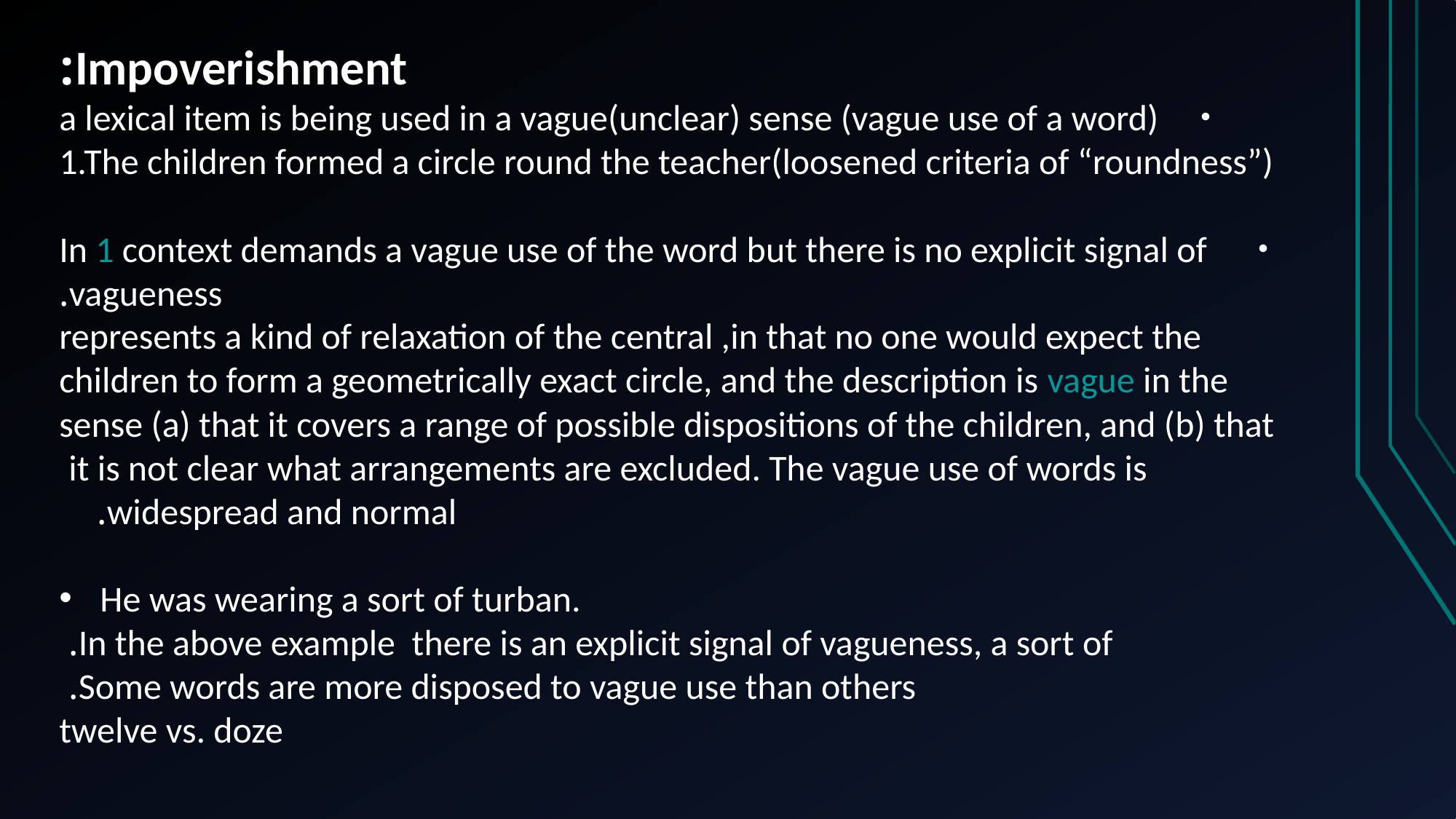

Impoverishment:
・   a lexical item is being used in a vague(unclear) sense (vague use of a word)
1.The children formed a circle round the teacher(loosened criteria of “roundness”)

・    In 1 context demands a vague use of the word but there is no explicit signal of vagueness.
 represents a kind of relaxation of the central ,in that no one would expect the children to form a geometrically exact circle, and the description is vague in the sense (a) that it covers a range of possible dispositions of the children, and (b) that it is not clear what arrangements are excluded. The vague use of words is
widespread and normal.

He was wearing a sort of turban.
In the above example  there is an explicit signal of vagueness, a sort of.
Some words are more disposed to vague use than others.
twelve vs. doze

The effect of context is not always to enrich: it may also impoverish, if it makes clear that a lexical item is being used in a vague sense. Compare the following:
(34) The draughtsman carefully drew a circle. (35) The children formed a circle round the teacher.
It is clear that the use of circle in (34) is in some sense the core one: the occurrence in (35) represents a kind of relaxation of the central, prototypical meaning, in that no one would expect the children to form a geometrically exact circle, and the description is vague in the sense (a) that it covers a range of possible dispositions of the children, and (b) that it is not clear what arrangements are excluded. The vague use of words is widespread and normal. It may be useful to distinguish cases like (35), where context demands a vague use, but there is no explicit signal of vagueness, from cases like (36), where it is arguable that the word turban is not being used vaguely:
(36) He was wearing a sort of turban.
Here, of course, the phrase a sort of turban is vague. It is also worth pointing